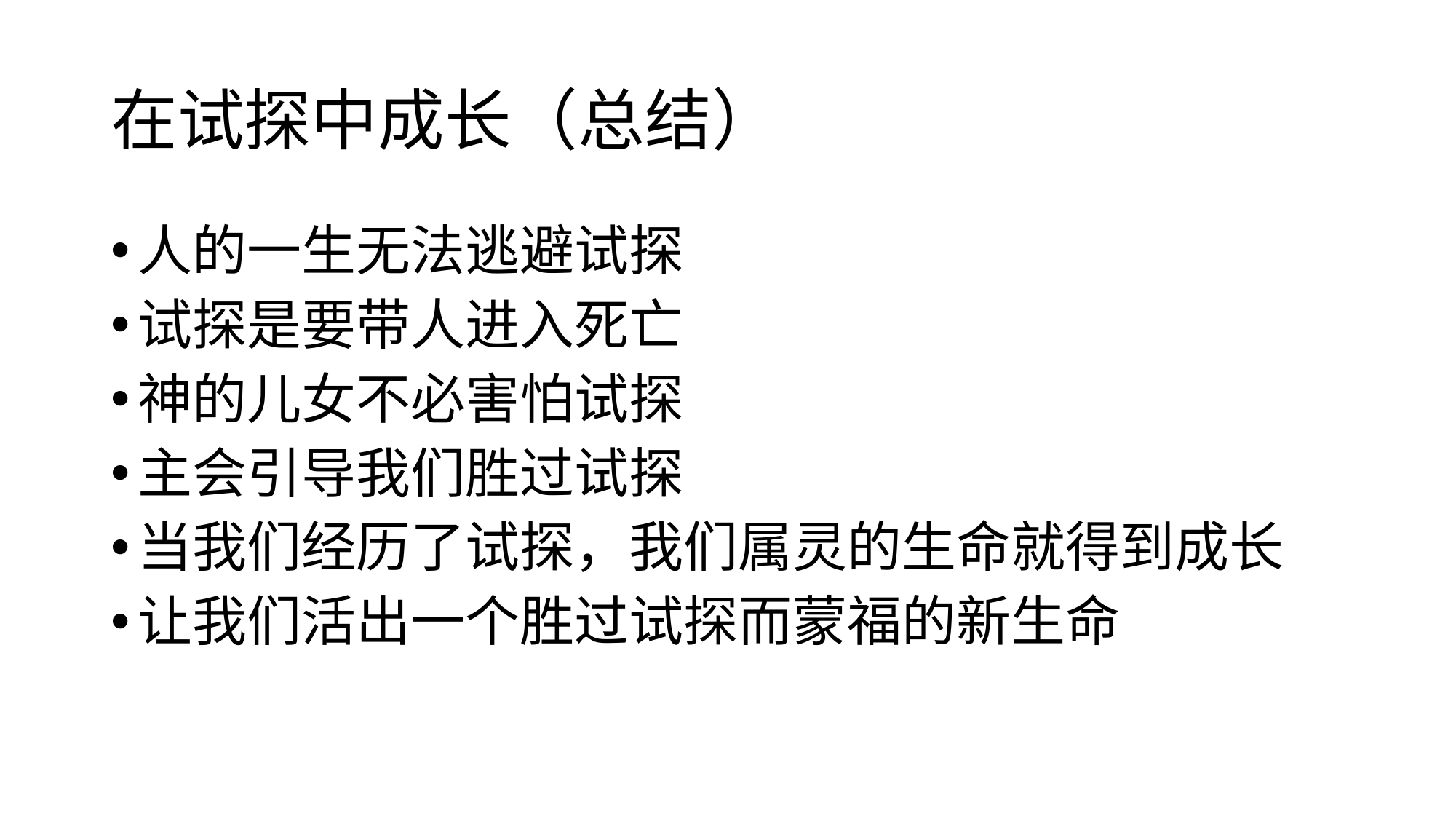

# 在试探中成长（总结）
人的一生无法逃避试探
试探是要带人进入死亡
神的儿女不必害怕试探
主会引导我们胜过试探
当我们经历了试探，我们属灵的生命就得到成长
让我们活出一个胜过试探而蒙福的新生命